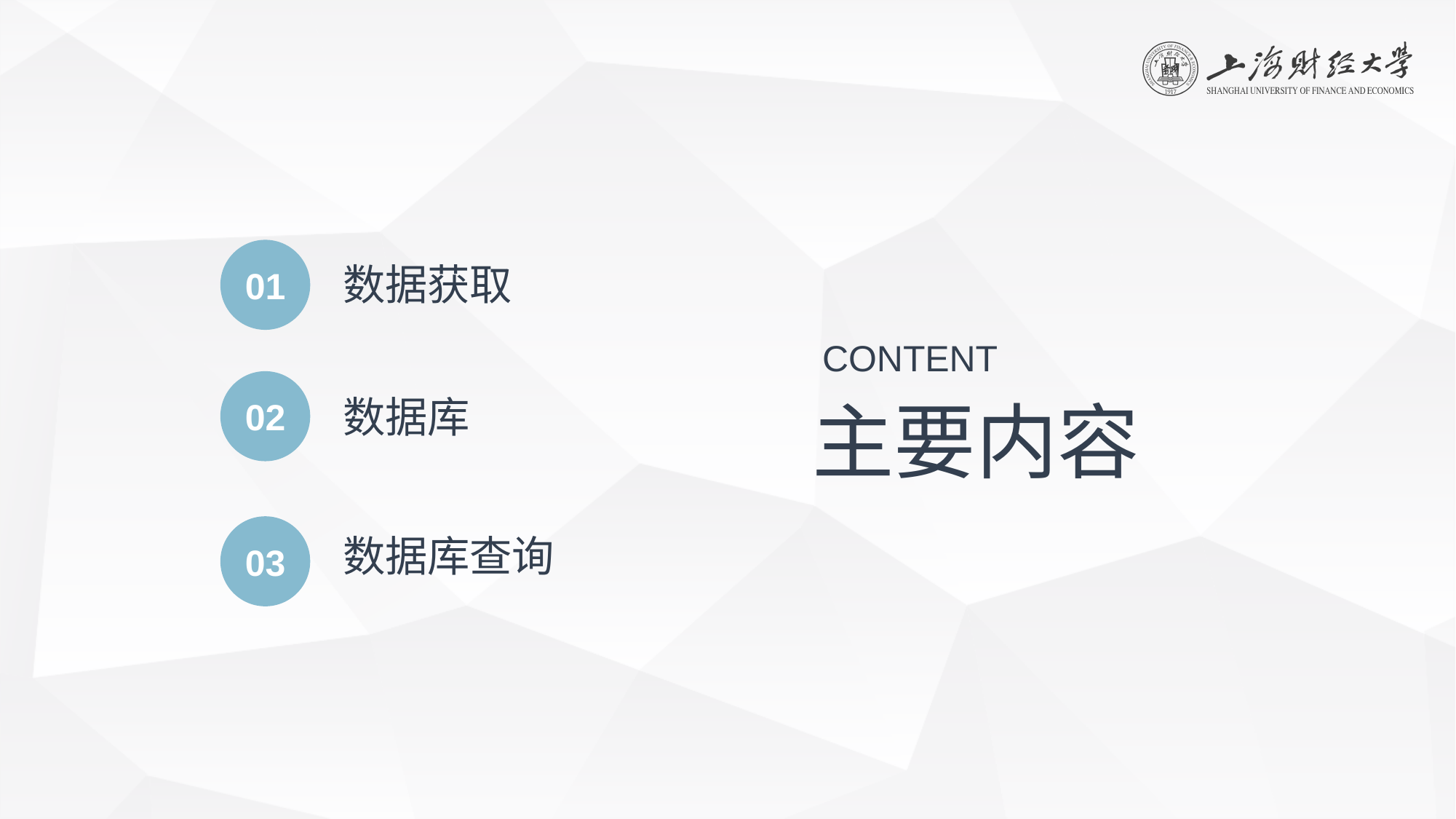

01
数据获取
CONTENT
02
数据库
主要内容
03
数据库查询